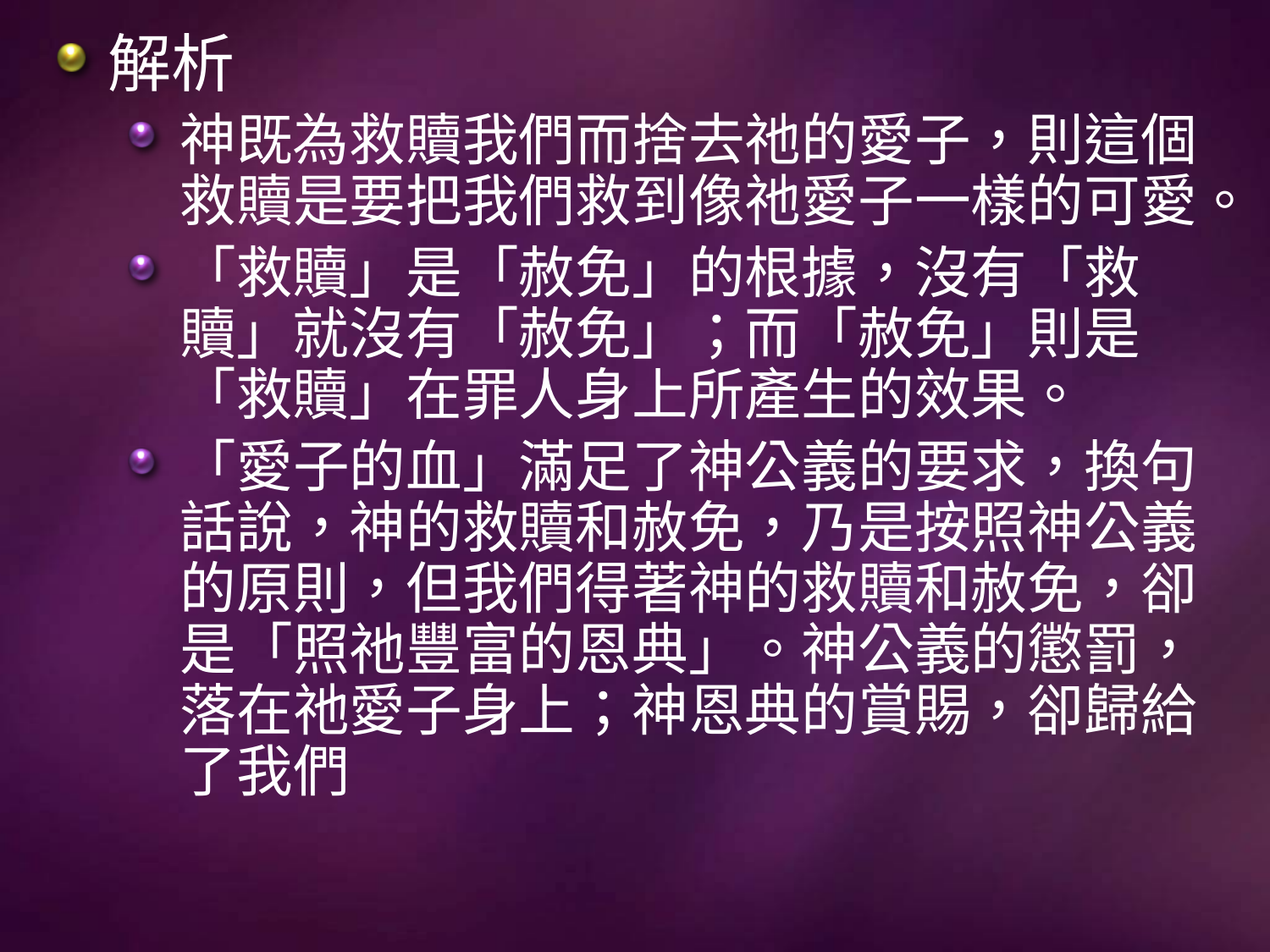

解析
神既為救贖我們而捨去祂的愛子，則這個救贖是要把我們救到像祂愛子一樣的可愛。
「救贖」是「赦免」的根據，沒有「救贖」就沒有「赦免」；而「赦免」則是「救贖」在罪人身上所產生的效果。
「愛子的血」滿足了神公義的要求，換句話說，神的救贖和赦免，乃是按照神公義的原則，但我們得著神的救贖和赦免，卻是「照祂豐富的恩典」。神公義的懲罰，落在祂愛子身上；神恩典的賞賜，卻歸給了我們